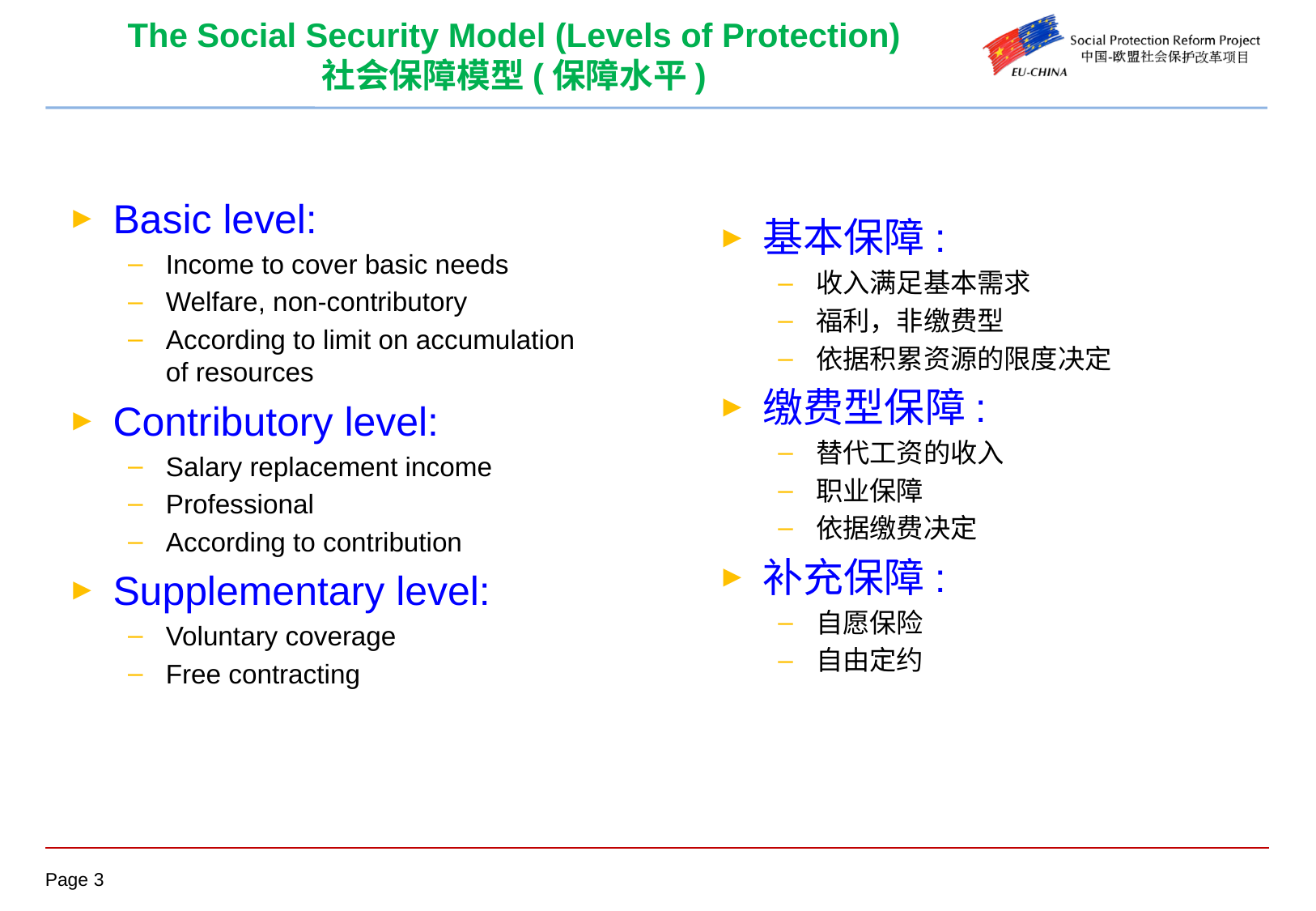

# The Social Security Model (Levels of Protection) 社会保障模型(保障水平)

Basic level:
Income to cover basic needs
Welfare, non-contributory
According to limit on accumulation of resources
Contributory level:
Salary replacement income
Professional
According to contribution
Supplementary level:
Voluntary coverage
Free contracting

基本保障:
收入满足基本需求
福利，非缴费型
依据积累资源的限度决定
缴费型保障:
替代工资的收入
职业保障
依据缴费决定
补充保障:
自愿保险
自由定约